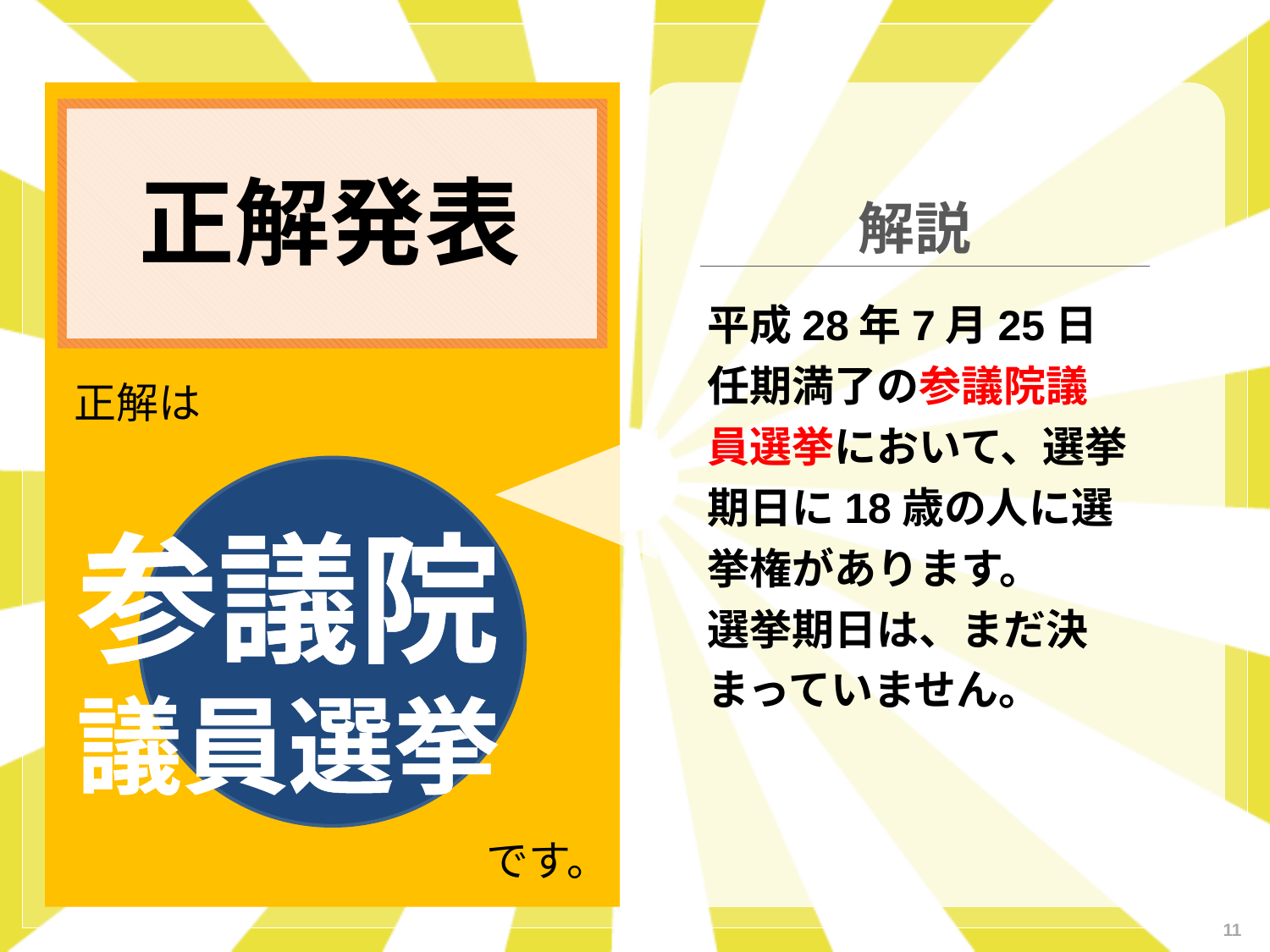

正解発表
解説
平成28年7月25日任期満了の参議院議員選挙において、選挙期日に18歳の人に選挙権があります。
選挙期日は、まだ決まっていません。
正解は

参議院
議員選挙
です。
11